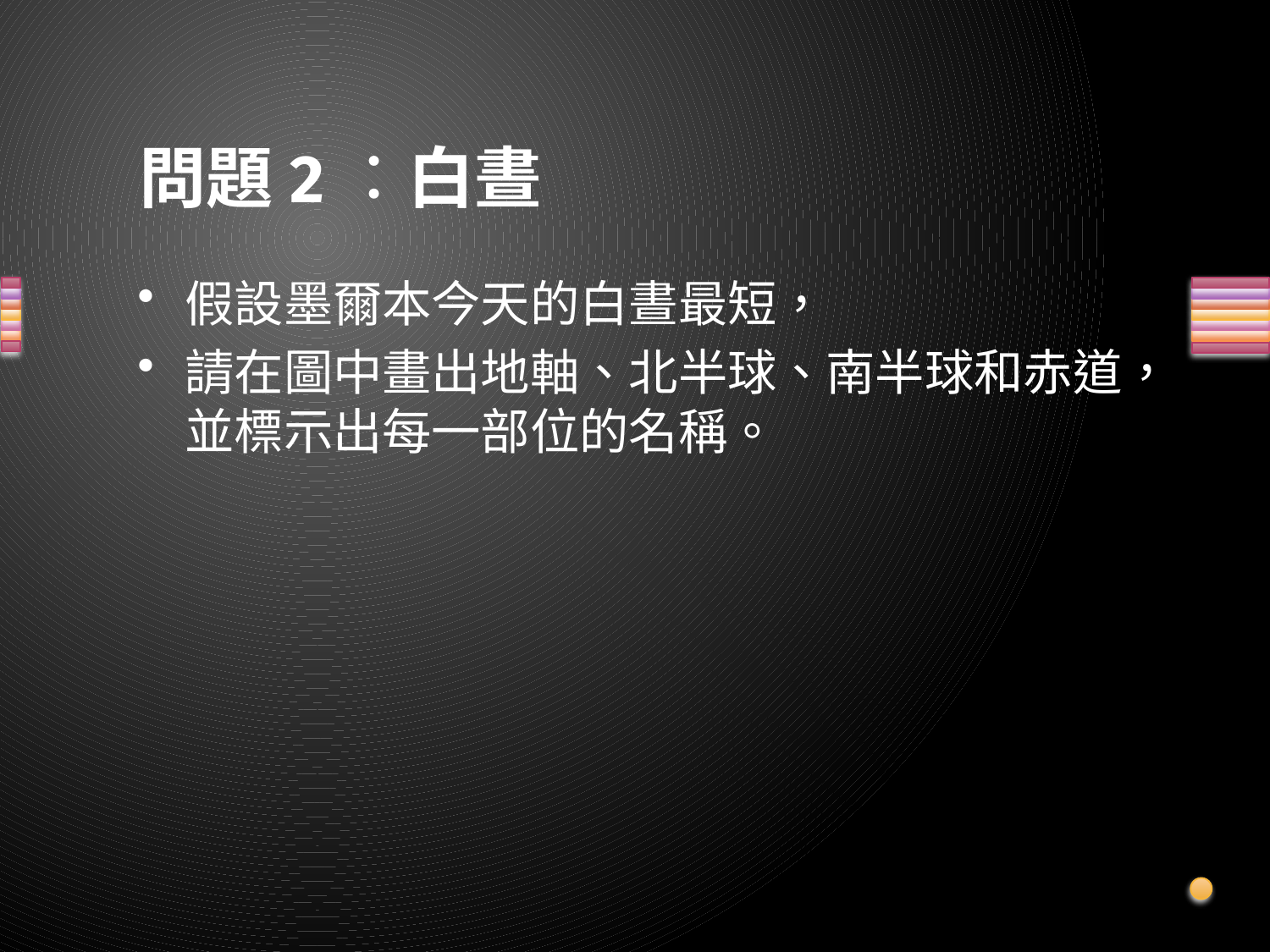

# 問題2：白晝
假設墨爾本今天的白晝最短，
請在圖中畫出地軸、北半球、南半球和赤道，並標示出每一部位的名稱。